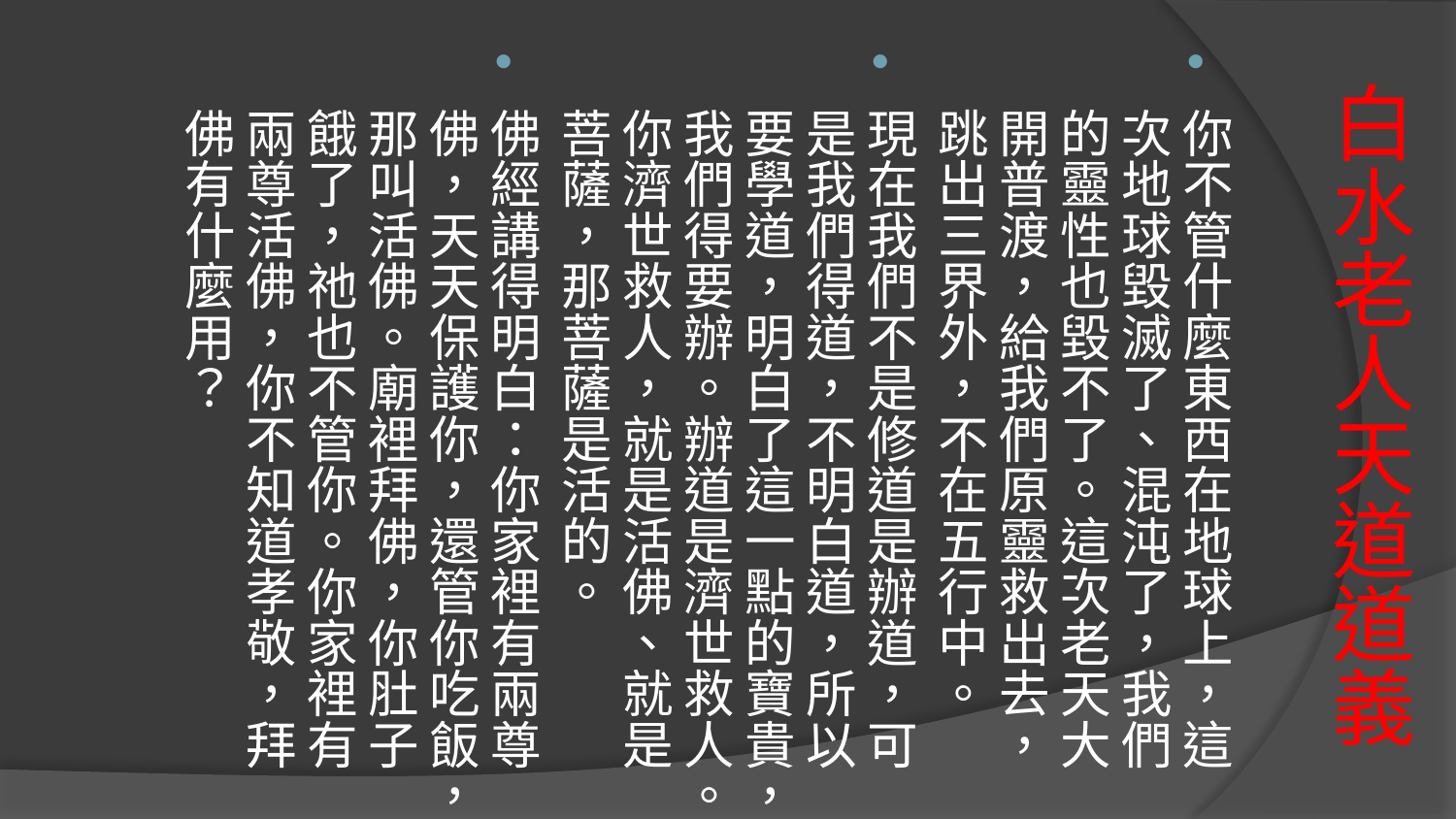

你不管什麼東西在地球上，這次地球毀滅了、混沌了，我們的靈性也毀不了。這次老天大開普渡，給我們原靈救出去，跳出三界外，不在五行中。
現在我們不是修道是辦道，可是我們得道，不明白道，所以要學道，明白了這一點的寶貴，我們得要辦。辦道是濟世救人。你濟世救人，就是活佛、就是菩薩，那菩薩是活的。
佛經講得明白：你家裡有兩尊佛，天天保護你，還管你吃飯，那叫活佛。廟裡拜佛，你肚子餓了，祂也不管你。你家裡有兩尊活佛，你不知道孝敬，拜佛有什麼用？

# 白水老人天道道義